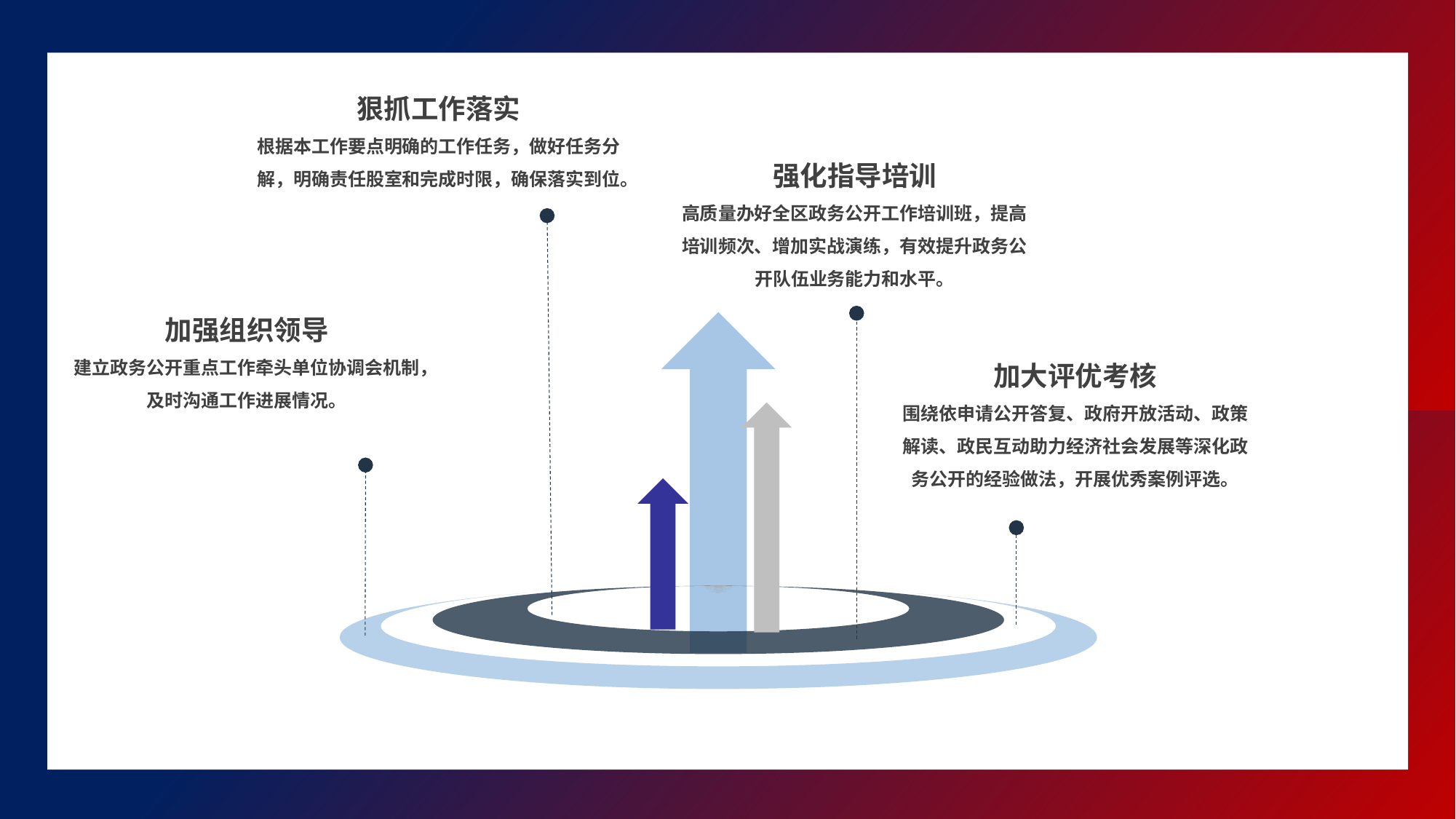

狠抓工作落实
根据本工作要点明确的工作任务，做好任务分解，明确责任股室和完成时限，确保落实到位。
强化指导培训
高质量办好全区政务公开工作培训班，提高培训频次、增加实战演练，有效提升政务公开队伍业务能力和水平。
加强组织领导
建立政务公开重点工作牵头单位协调会机制，及时沟通工作进展情况。

加大评优考核
围绕依申请公开答复、政府开放活动、政策解读、政民互动助力经济社会发展等深化政务公开的经验做法，开展优秀案例评选。